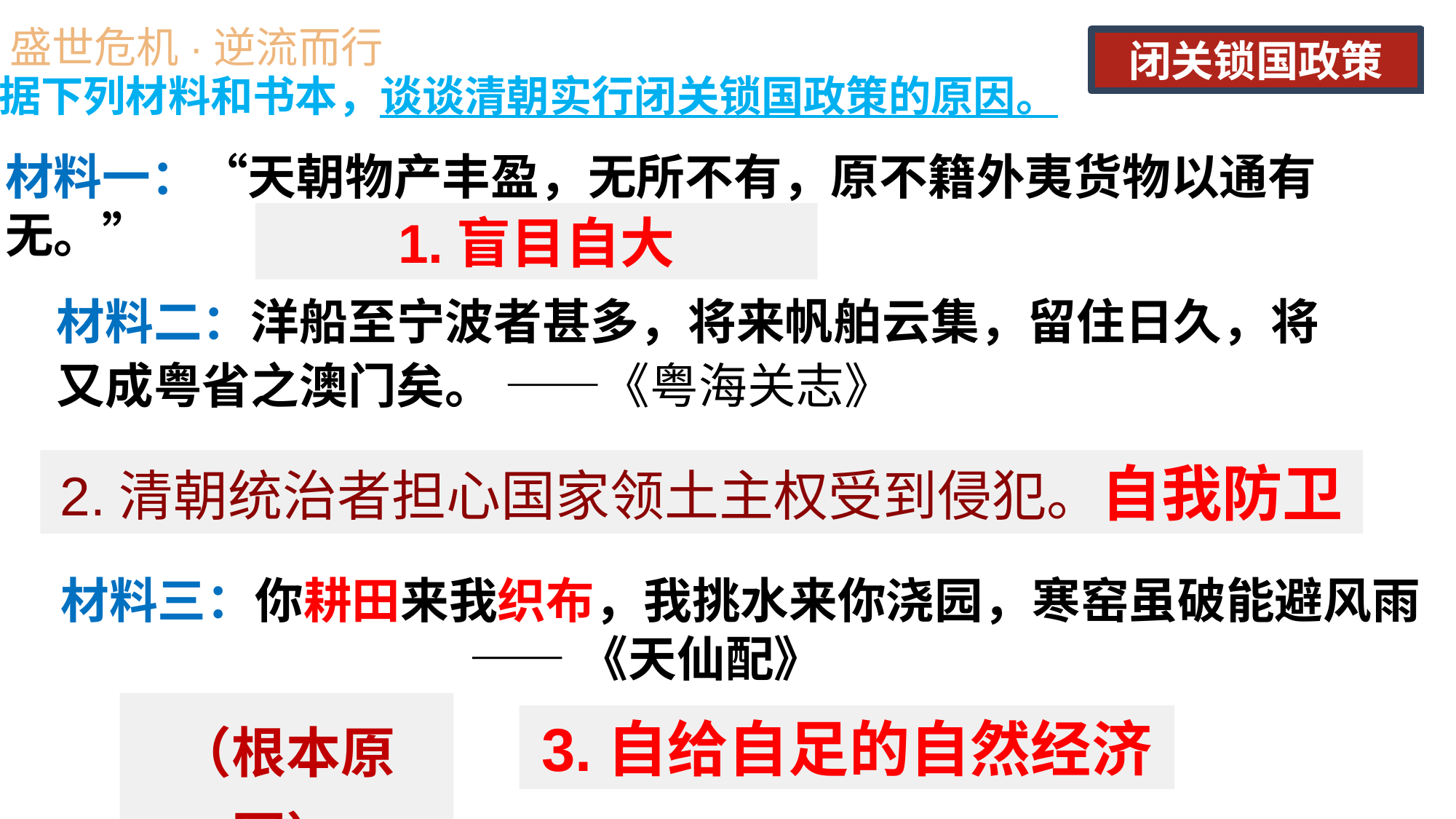

盛世危机·逆流而行

闭关锁国政策
据下列材料和书本，谈谈清朝实行闭关锁国政策的原因。
材料一：“天朝物产丰盈，无所不有，原不籍外夷货物以通有无。”

1.盲目自大
材料二：洋船至宁波者甚多，将来帆舶云集，留住日久，将又成粤省之澳门矣。 ——《粤海关志》
2.清朝统治者担心国家领土主权受到侵犯。自我防卫
清朝统治者担心国家领土主权受到侵犯，
惧怕沿海人民同外国人交往，会危及自己的统治
材料三：你耕田来我织布，我挑水来你浇园，寒窑虽破能避风雨
                                     ——《天仙配》
（根本原因）
男耕女织，小农经济
3.自给自足的自然经济